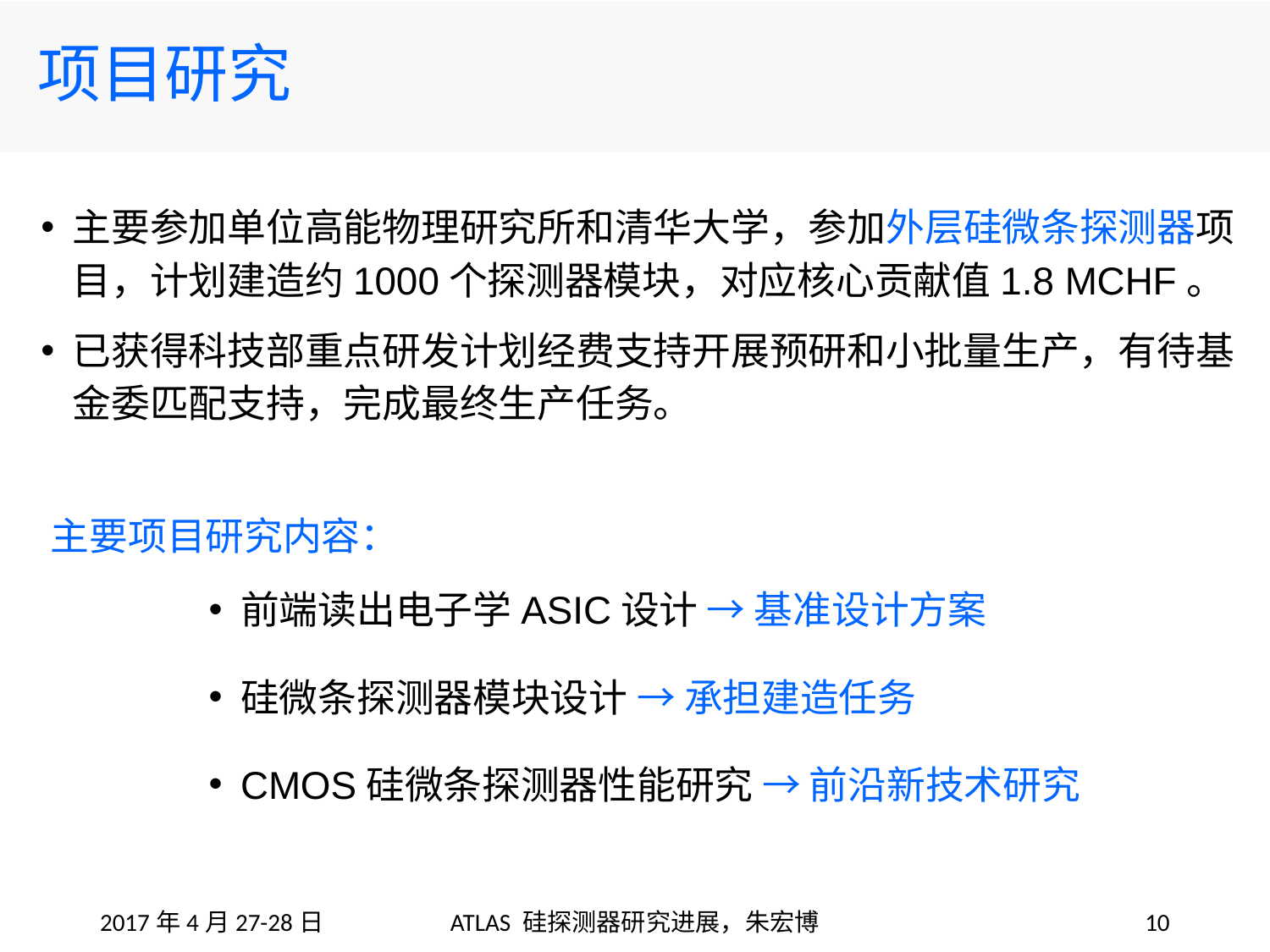

# 项目研究
主要参加单位高能物理研究所和清华大学，参加外层硅微条探测器项目，计划建造约1000个探测器模块，对应核心贡献值1.8 MCHF。
已获得科技部重点研发计划经费支持开展预研和小批量生产，有待基金委匹配支持，完成最终生产任务。
主要项目研究内容：
前端读出电子学ASIC设计 → 基准设计方案
硅微条探测器模块设计 → 承担建造任务
CMOS硅微条探测器性能研究 → 前沿新技术研究
2017年4月27-28日
ATLAS 硅探测器研究进展，朱宏博
10